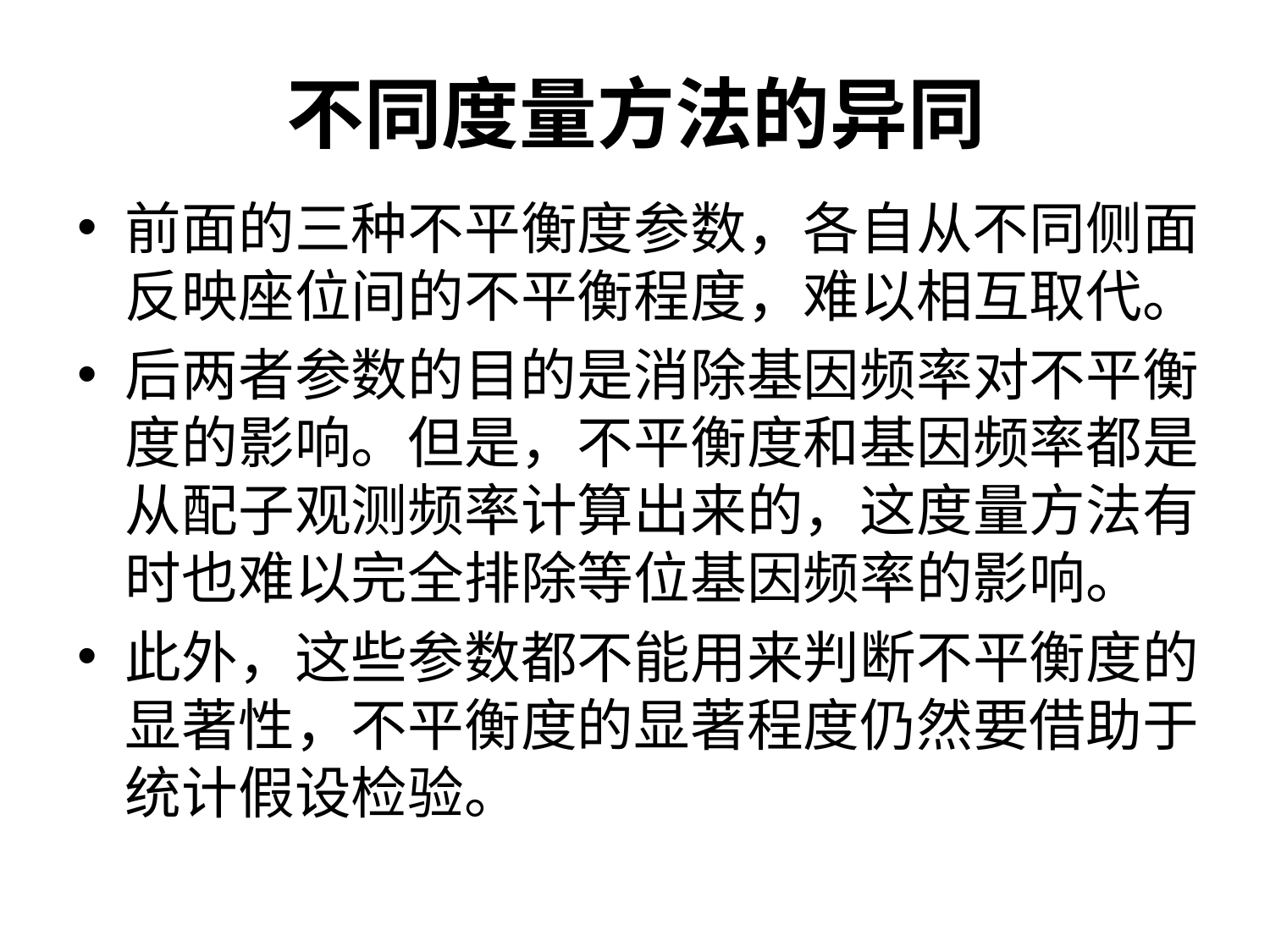

# 不同度量方法的异同
前面的三种不平衡度参数，各自从不同侧面反映座位间的不平衡程度，难以相互取代。
后两者参数的目的是消除基因频率对不平衡度的影响。但是，不平衡度和基因频率都是从配子观测频率计算出来的，这度量方法有时也难以完全排除等位基因频率的影响。
此外，这些参数都不能用来判断不平衡度的显著性，不平衡度的显著程度仍然要借助于统计假设检验。